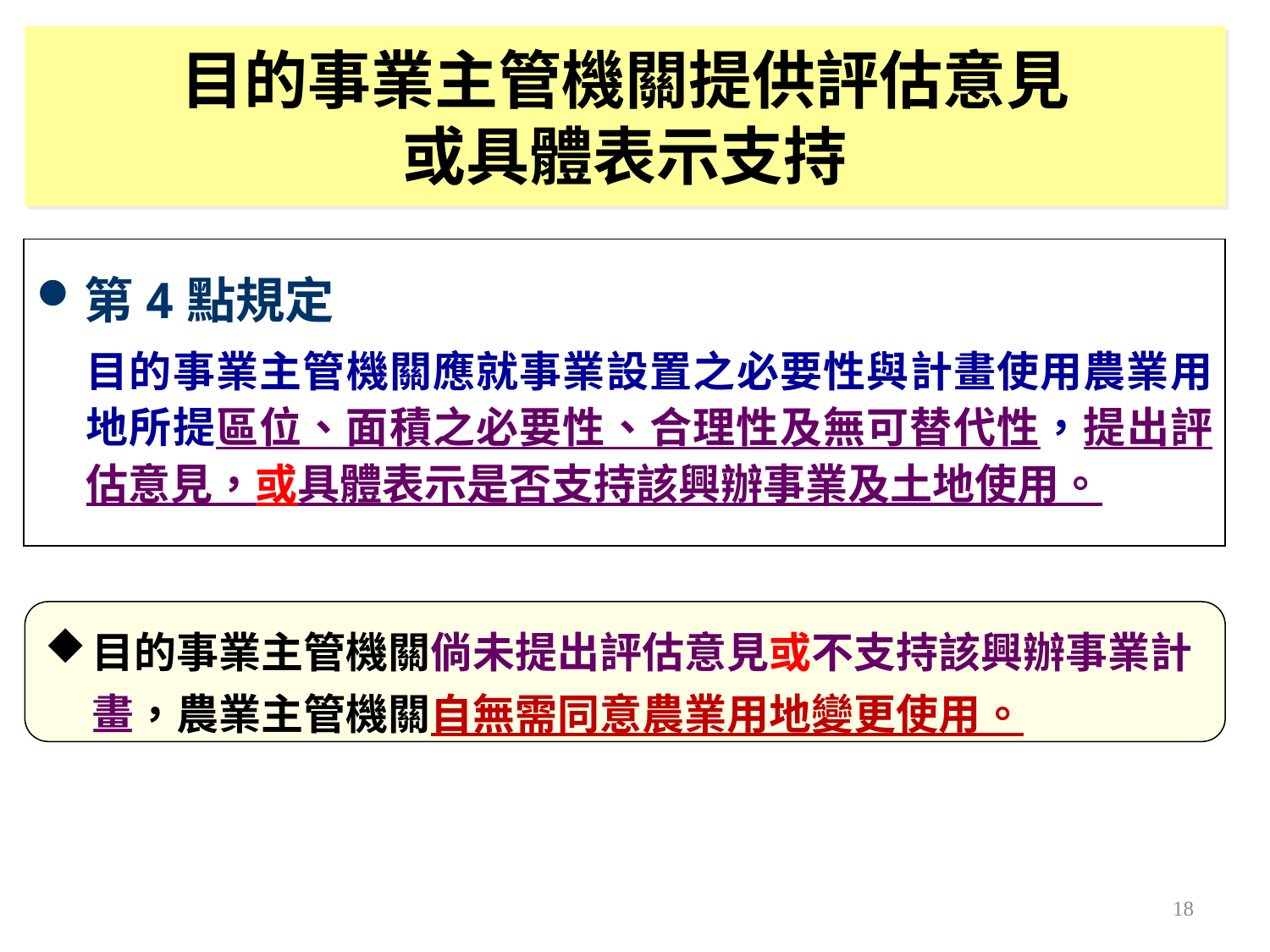

目的事業主管機關提供評估意見
或具體表示支持
第4點規定
目的事業主管機關應就事業設置之必要性與計畫使用農業用地所提區位、面積之必要性、合理性及無可替代性，提出評估意見，或具體表示是否支持該興辦事業及土地使用。
目的事業主管機關倘未提出評估意見或不支持該興辦事業計畫，農業主管機關自無需同意農業用地變更使用。
18